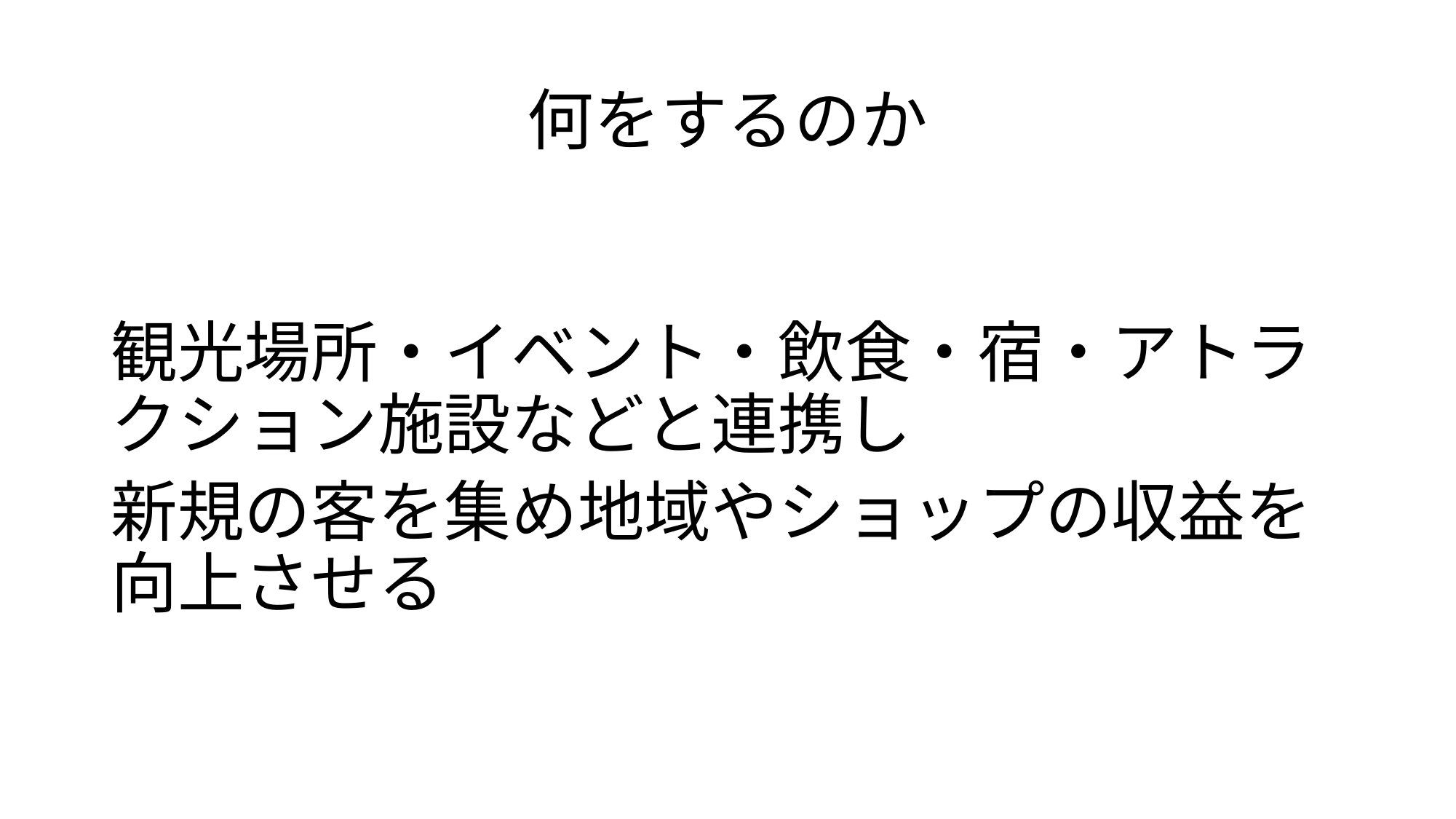

# 何をするのか

観光場所・イベント・飲食・宿・アトラクション施設などと連携し
新規の客を集め地域やショップの収益を向上させる